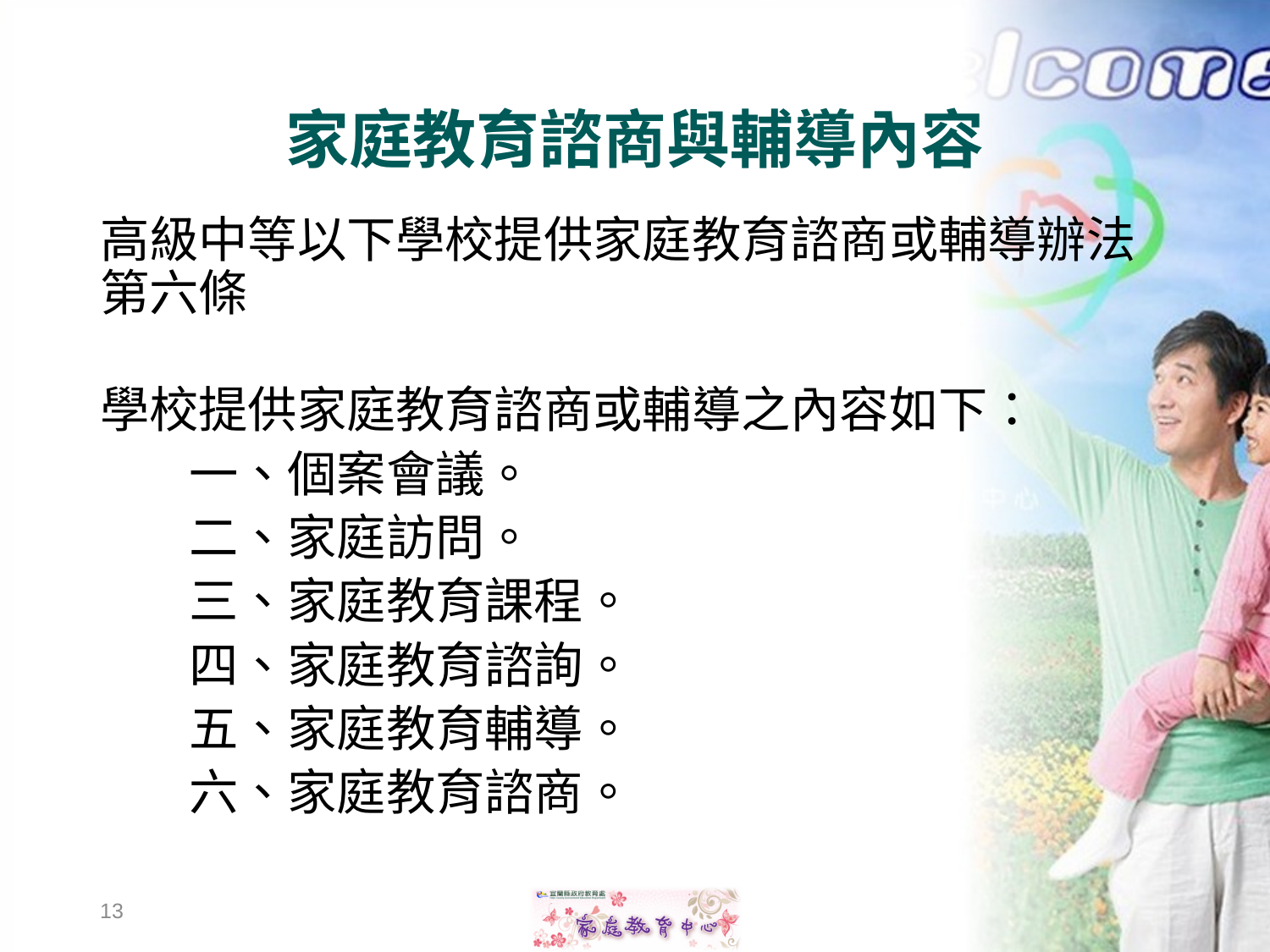

# 家庭教育諮商與輔導內容
高級中等以下學校提供家庭教育諮商或輔導辦法 第六條
學校提供家庭教育諮商或輔導之內容如下：
       一、個案會議。
       二、家庭訪問。
       三、家庭教育課程。
       四、家庭教育諮詢。
       五、家庭教育輔導。
       六、家庭教育諮商。

13